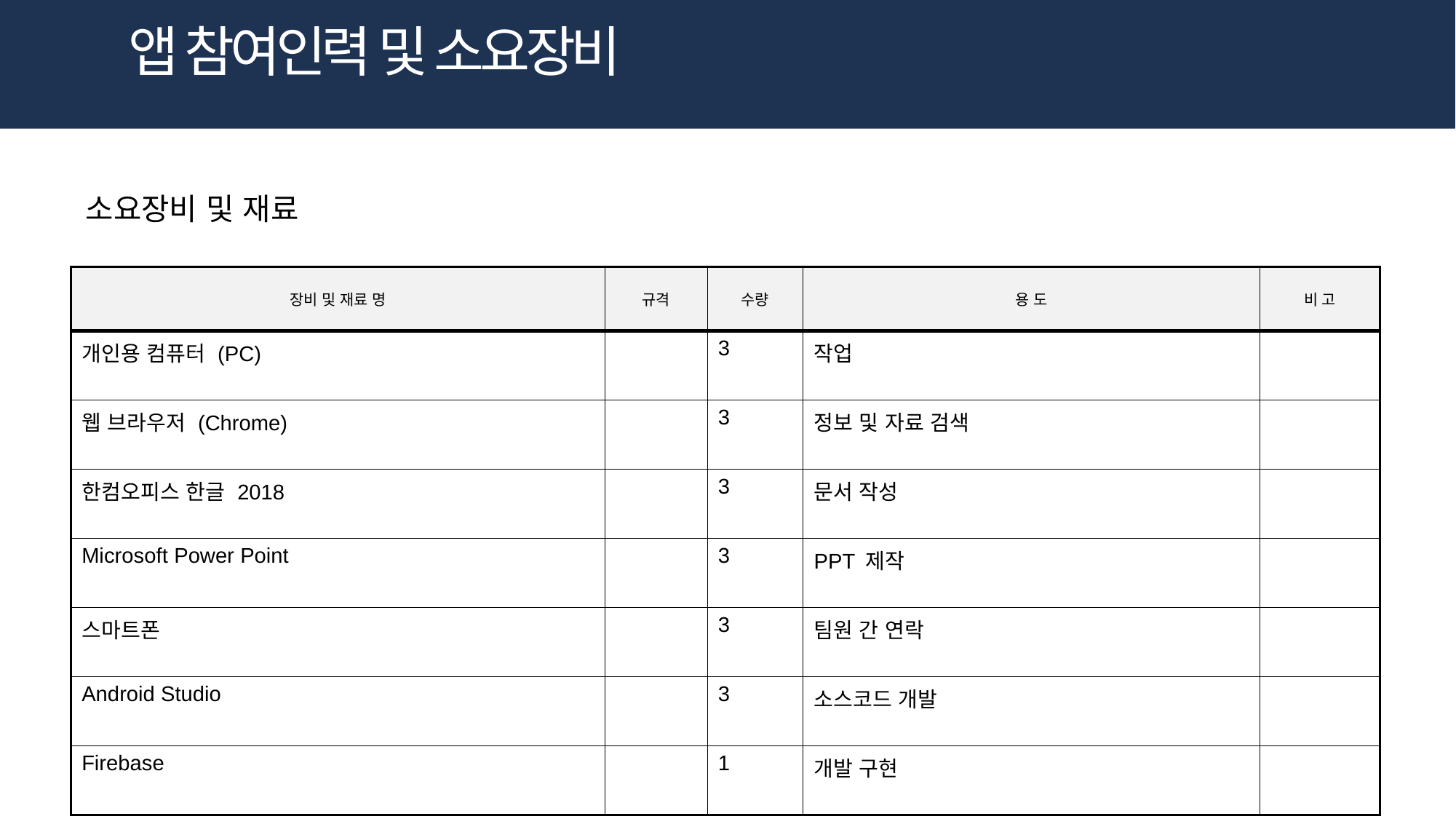

앱 참여인력 및 소요장비
# 소요장비 및 재료
| 장비 및 재료 명 | 규격 | 수량 | 용 도 | 비 고 |
| --- | --- | --- | --- | --- |
| 개인용 컴퓨터 (PC) |  | 3 | 작업 |  |
| 웹 브라우저 (Chrome) |  | 3 | 정보 및 자료 검색 |  |
| 한컴오피스 한글 2018 |  | 3 | 문서 작성 |  |
| Microsoft Power Point |  | 3 | PPT 제작 |  |
| 스마트폰 |  | 3 | 팀원 간 연락 |  |
| Android Studio |  | 3 | 소스코드 개발 |  |
| Firebase |  | 1 | 개발 구현 |  |